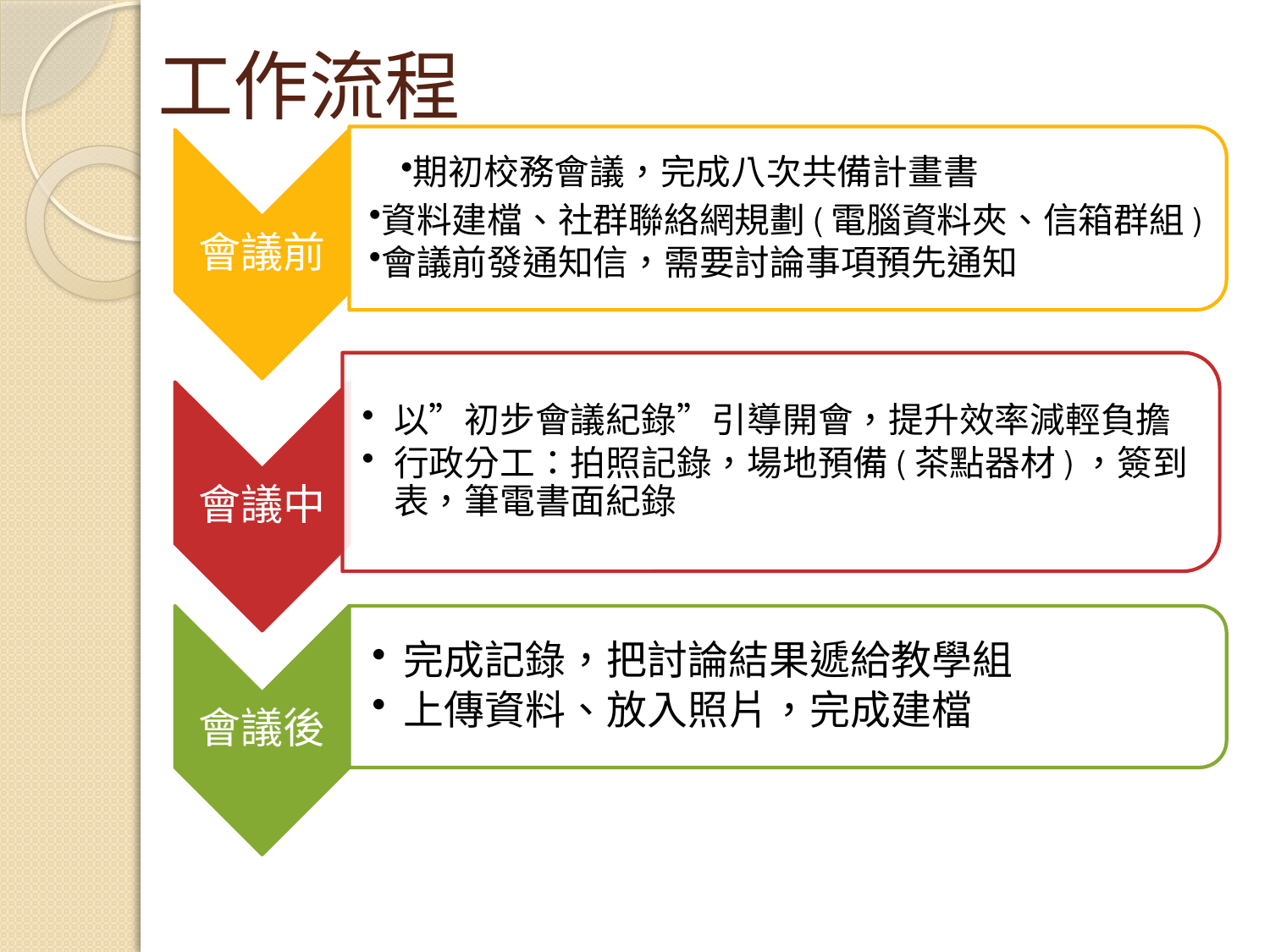

# 工作流程
會議前
期初校務會議，完成八次共備計畫書
資料建檔、社群聯絡網規劃(電腦資料夾、信箱群組)
會議前發通知信，需要討論事項預先通知
會議中
以”初步會議紀錄”引導開會，提升效率減輕負擔
行政分工：拍照記錄，場地預備(茶點器材)，簽到表，筆電書面紀錄
會議後
完成記錄，把討論結果遞給教學組
上傳資料、放入照片，完成建檔